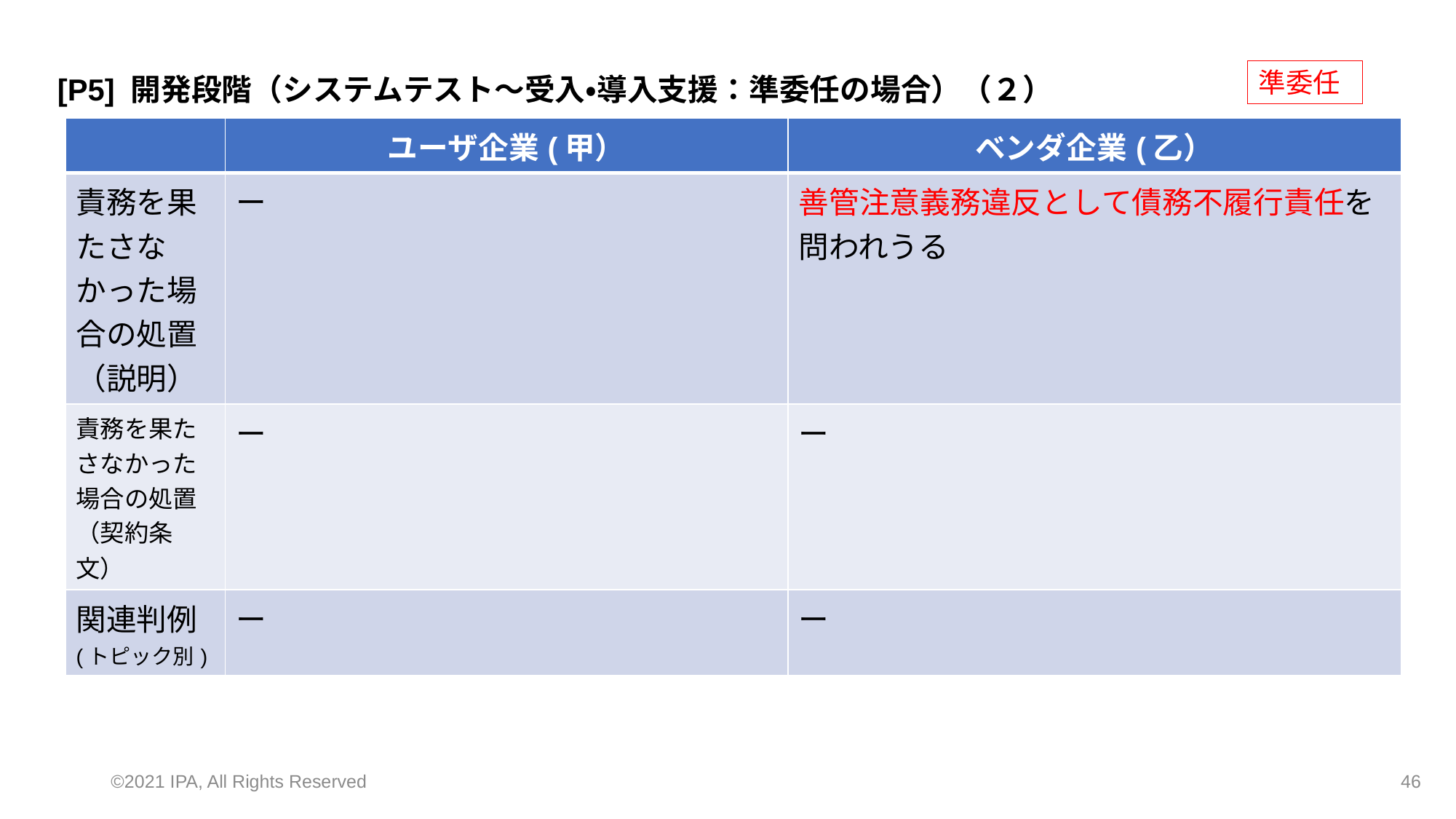

準委任
[P5] 開発段階（システムテスト～受入・導入支援：準委任の場合）（２）
|  | ユーザ企業(甲） | ベンダ企業(乙） |
| --- | --- | --- |
| 責務を果たさなかった場合の処置（説明） | ー | 善管注意義務違反として債務不履行責任を問われうる |
| 責務を果たさなかった場合の処置（契約条文） | ー | ー |
| 関連判例 (トピック別) | ー | ー |
©2021 IPA, All Rights Reserved
46